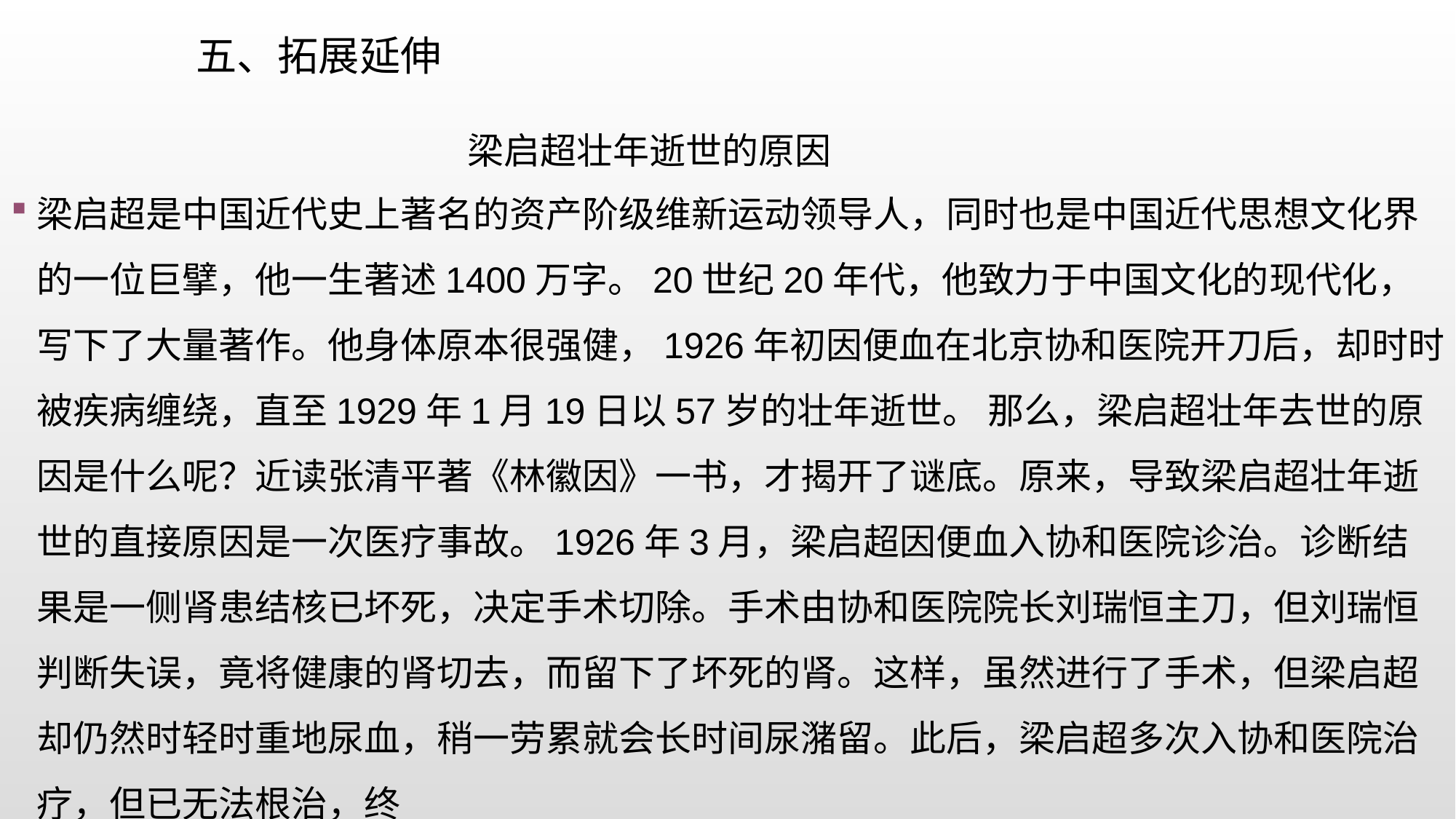

五、拓展延伸

梁启超壮年逝世的原因
梁启超是中国近代史上著名的资产阶级维新运动领导人，同时也是中国近代思想文化界的一位巨擘，他一生著述1400万字。20世纪20年代，他致力于中国文化的现代化，写下了大量著作。他身体原本很强健，1926年初因便血在北京协和医院开刀后，却时时被疾病缠绕，直至1929年1月19日以57岁的壮年逝世。 那么，梁启超壮年去世的原因是什么呢？近读张清平著《林徽因》一书，才揭开了谜底。原来，导致梁启超壮年逝世的直接原因是一次医疗事故。1926年3月，梁启超因便血入协和医院诊治。诊断结果是一侧肾患结核已坏死，决定手术切除。手术由协和医院院长刘瑞恒主刀，但刘瑞恒判断失误，竟将健康的肾切去，而留下了坏死的肾。这样，虽然进行了手术，但梁启超却仍然时轻时重地尿血，稍一劳累就会长时间尿潴留。此后，梁启超多次入协和医院治疗，但已无法根治，终